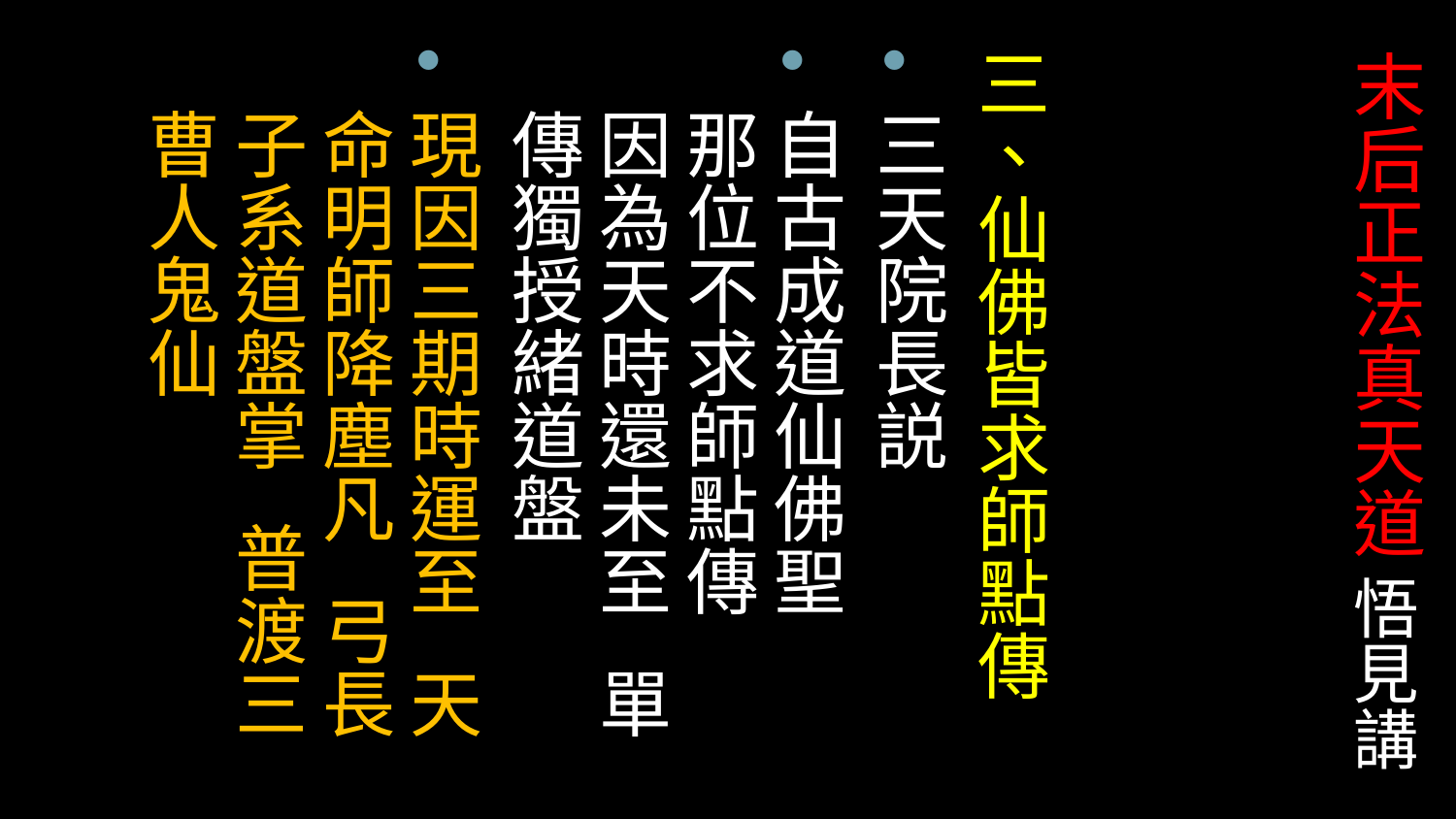

三、仙佛皆求師點傳
三天院長説
自古成道仙佛聖       那位不求師點傳        因為天時還未至   單傳獨授緒道盤
現因三期時運至   天命明師降塵凡   弓長子系道盤掌   普渡三曹人鬼仙

# 末后正法真天道 悟見講